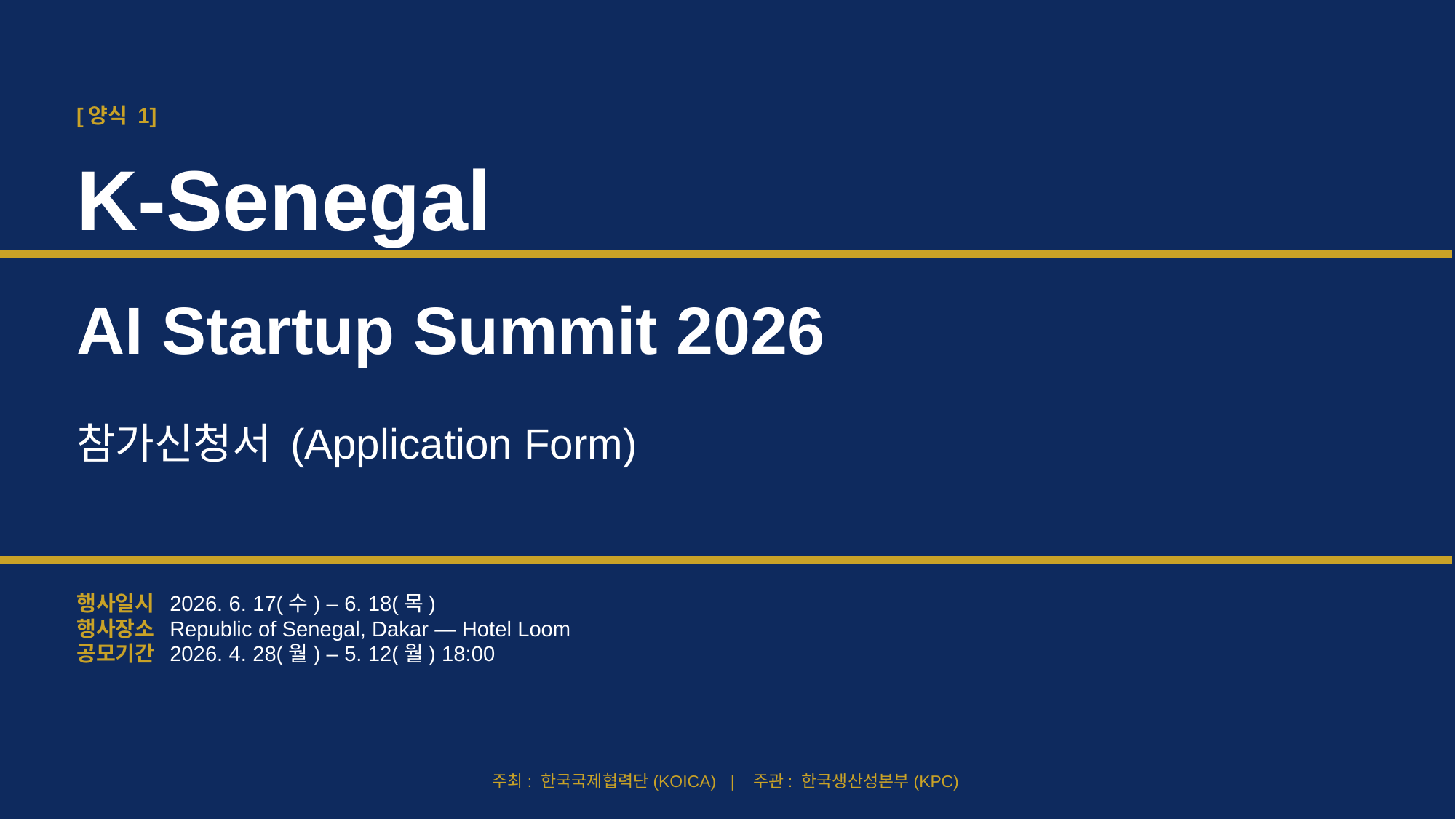

[양식 1]
K-Senegal

AI Startup Summit 2026
참가신청서 (Application Form)

행사일시  2026. 6. 17(수) – 6. 18(목)
행사장소  Republic of Senegal, Dakar — Hotel Loom
공모기간  2026. 4. 28(월) – 5. 12(월) 18:00
주최: 한국국제협력단(KOICA)   |   주관: 한국생산성본부(KPC)